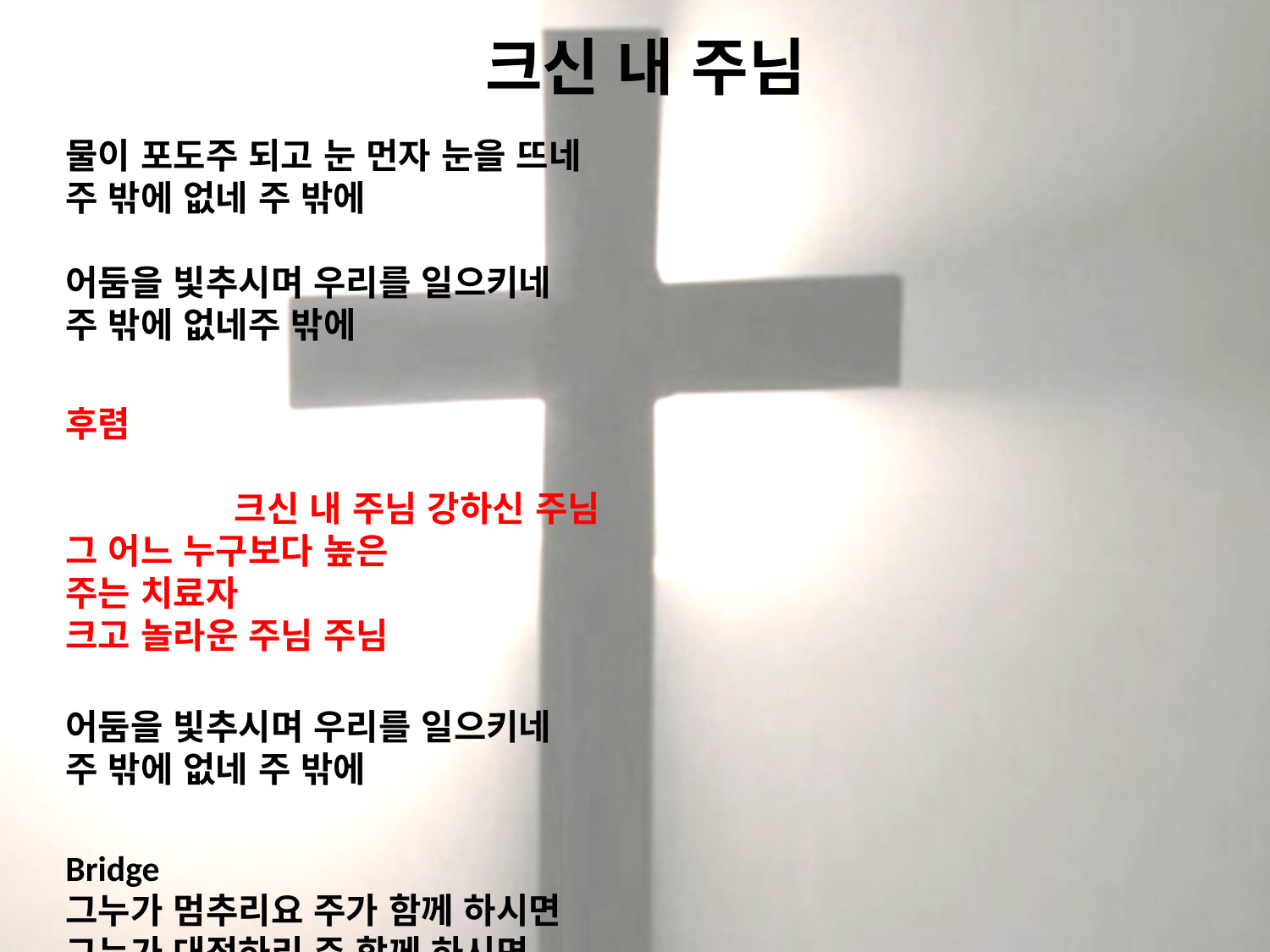

# 크신 내 주님
물이 포도주 되고 눈 먼자 눈을 뜨네
주 밖에 없네 주 밖에                                                                                           어둠을 빛추시며 우리를 일으키네
주 밖에 없네주 밖에

후렴                                                                                                                                    크신 내 주님 강하신 주님
그 어느 누구보다 높은
주는 치료자
크고 놀라운 주님 주님
어둠을 빛추시며 우리를 일으키네
주 밖에 없네 주 밖에

Bridge
그누가 멈추리요 주가 함께 하시면
그누가 대적하리 주 함께 하시면